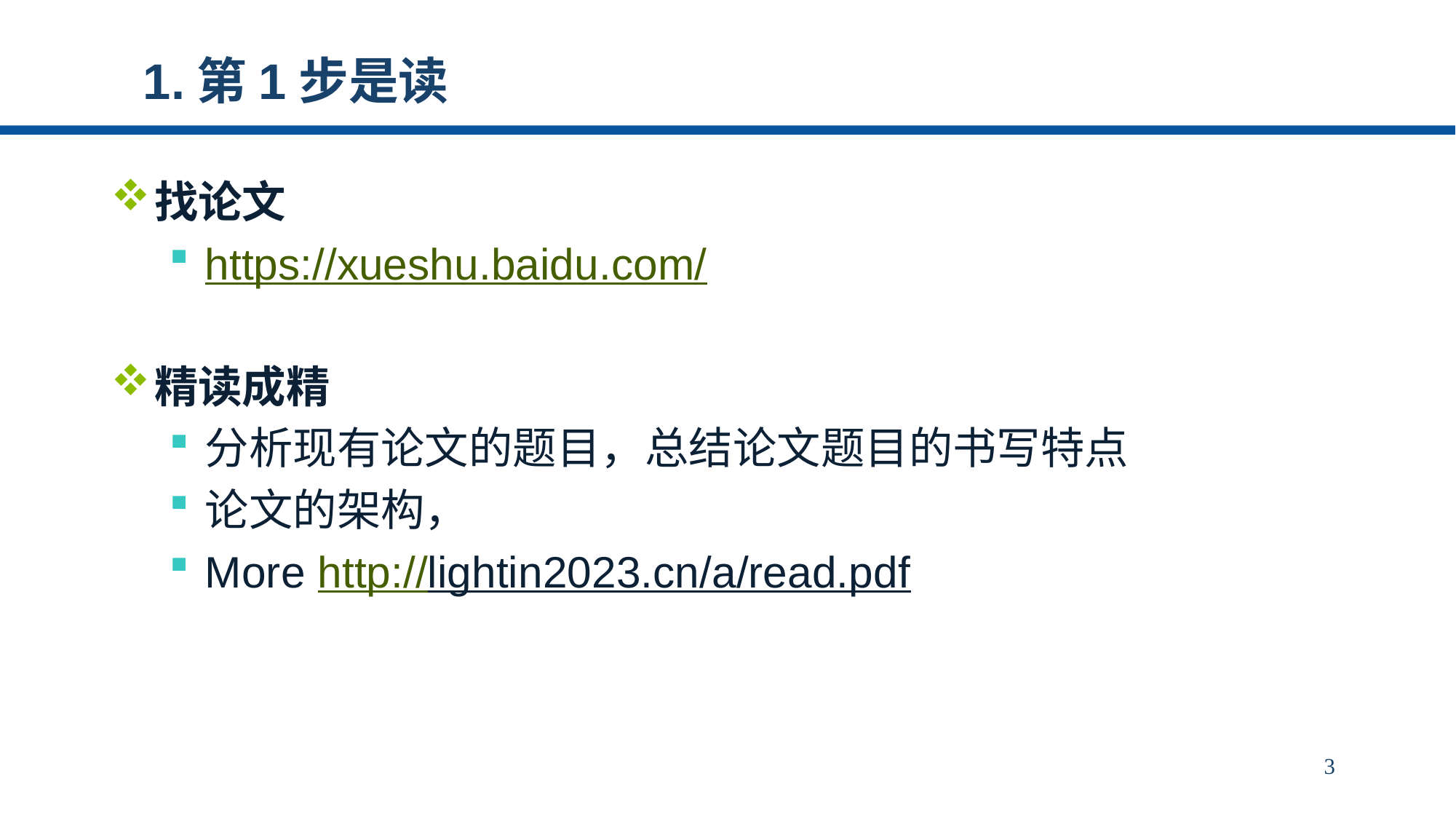

# 1.第1步是读
找论文
https://xueshu.baidu.com/

精读成精
分析现有论文的题目，总结论文题目的书写特点
论文的架构，
More http://lightin2023.cn/a/read.pdf
3